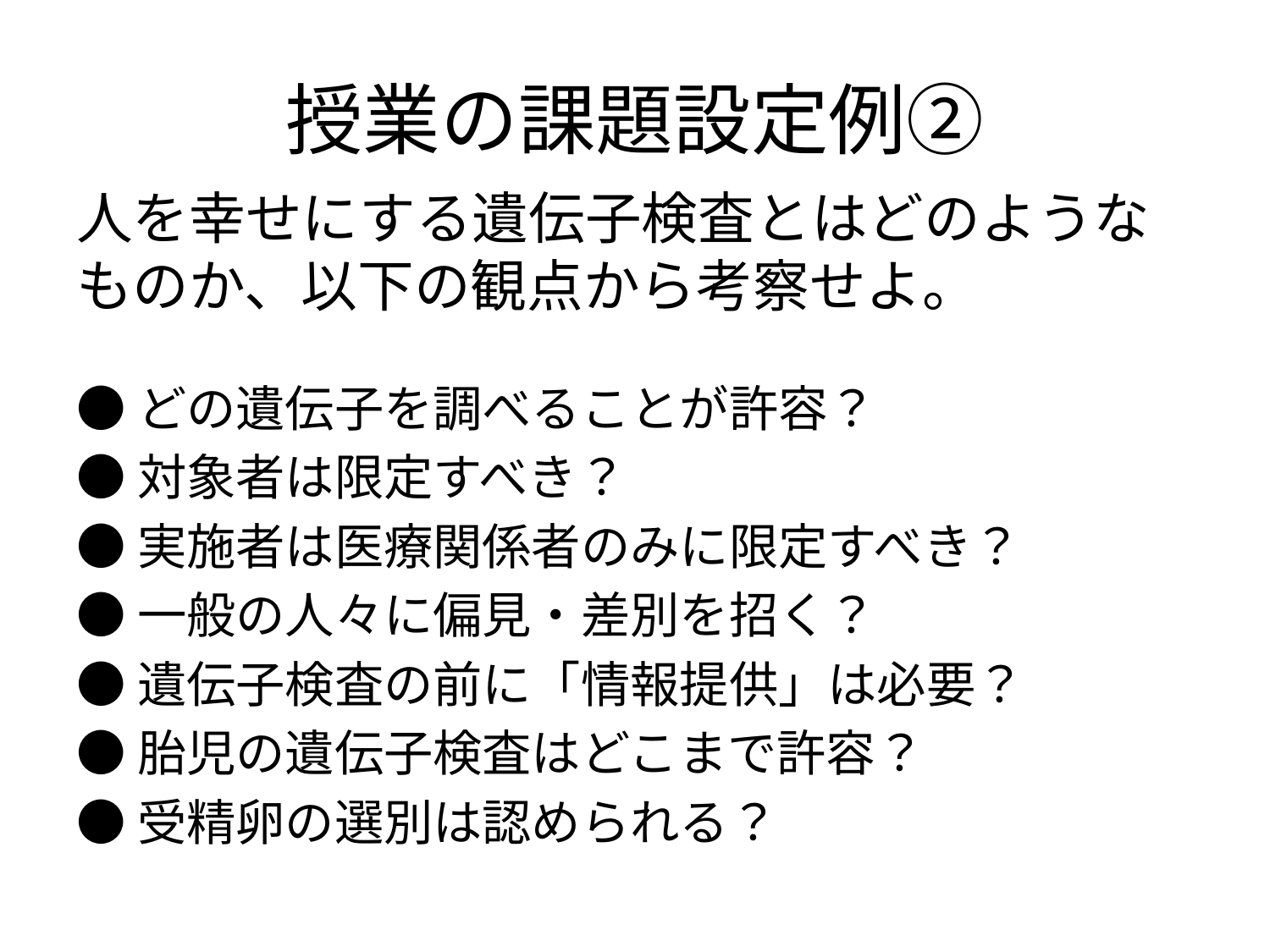

# 授業の課題設定例②
人を幸せにする遺伝子検査とはどのようなものか、以下の観点から考察せよ。

●どの遺伝子を調べることが許容？
●対象者は限定すべき？
●実施者は医療関係者のみに限定すべき？
●一般の人々に偏見・差別を招く？
●遺伝子検査の前に「情報提供」は必要？
●胎児の遺伝子検査はどこまで許容？
●受精卵の選別は認められる？